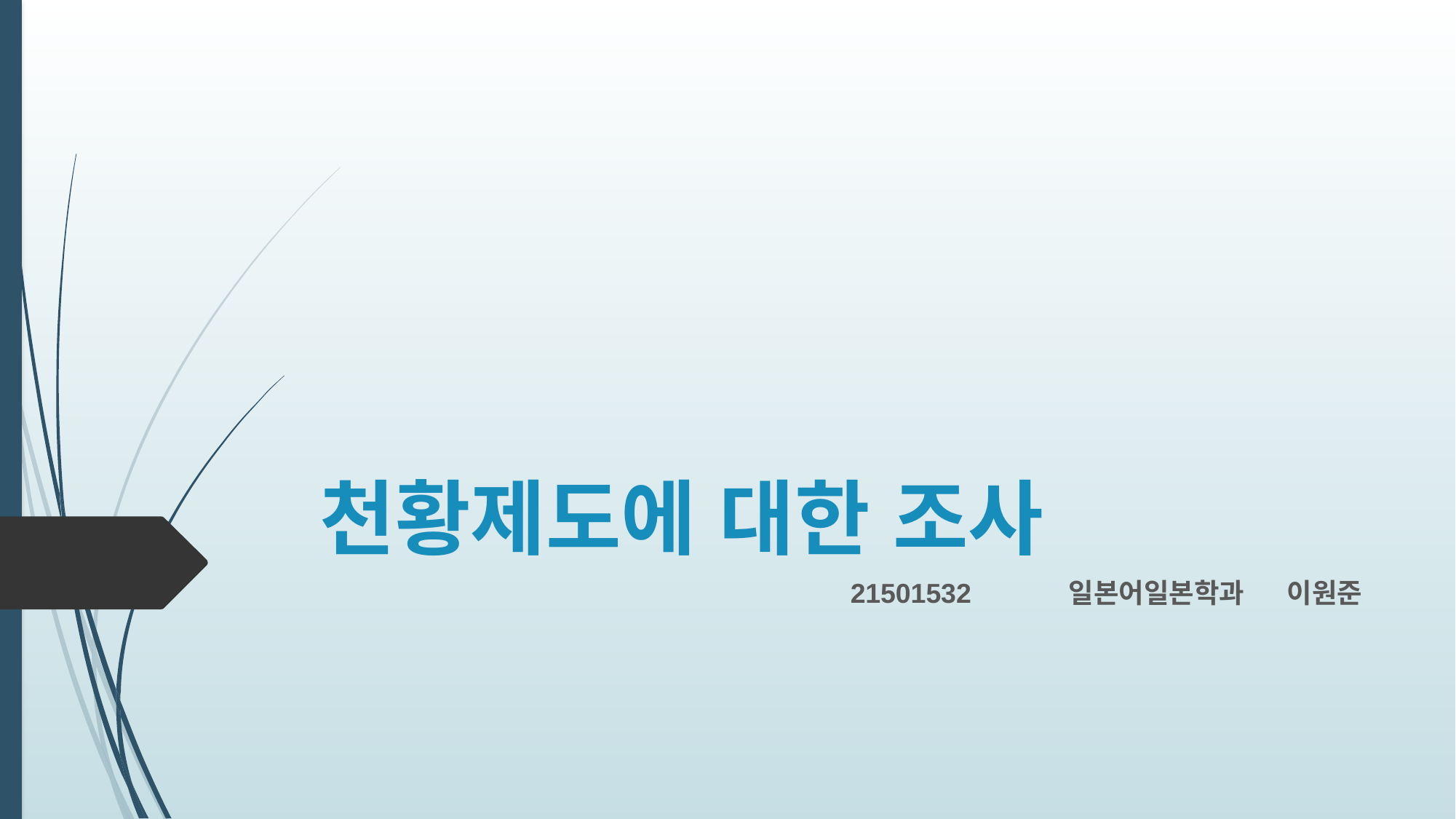

# 천황제도에 대한 조사
	21501532	일본어일본학과	이원준